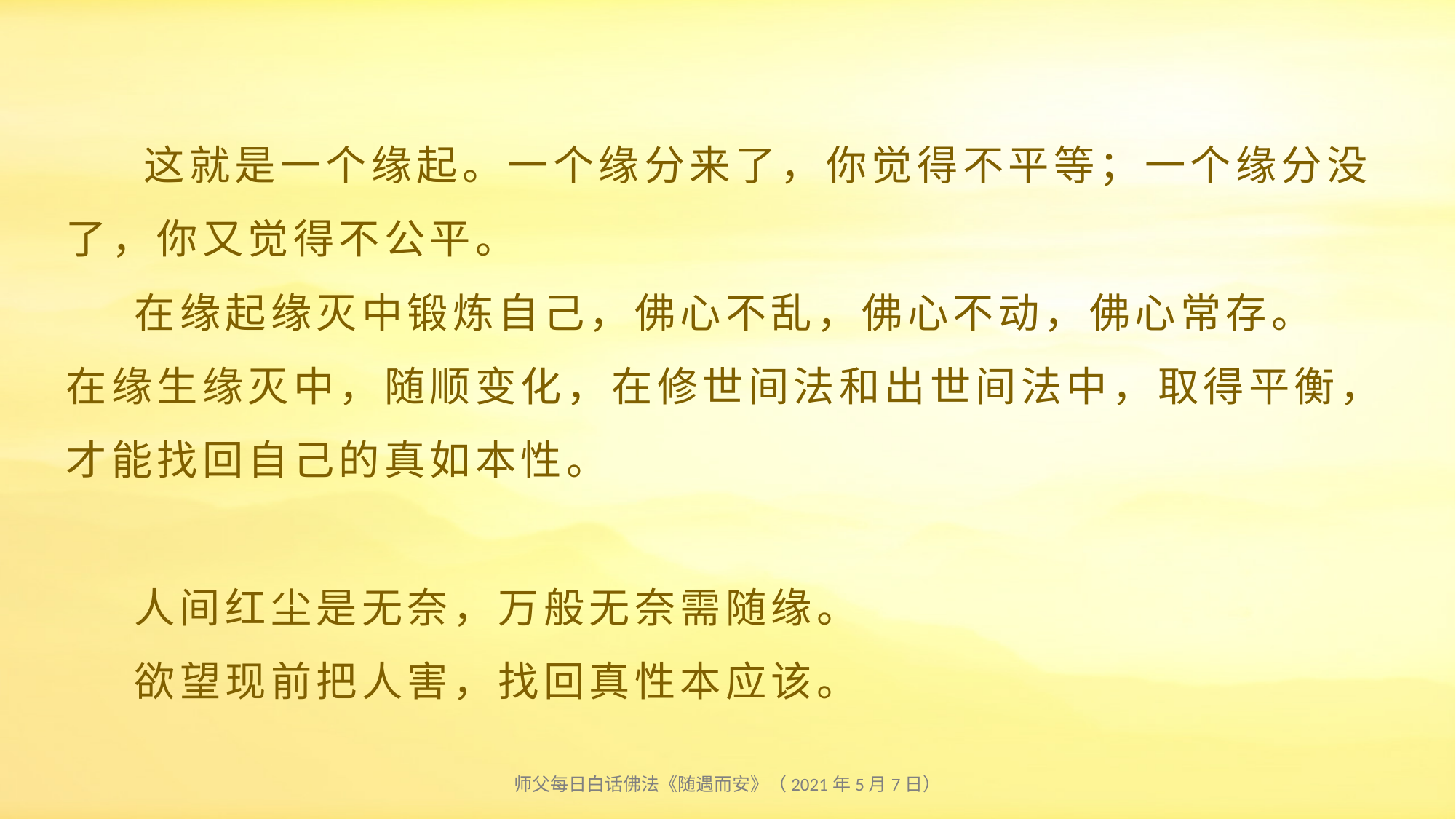

# 这就是一个缘起。一个缘分来了，你觉得不平等；一个缘分没了，你又觉得不公平。 在缘起缘灭中锻炼自己，佛心不乱，佛心不动，佛心常存。 在缘生缘灭中，随顺变化，在修世间法和出世间法中，取得平衡，才能找回自己的真如本性。 人间红尘是无奈，万般无奈需随缘。 欲望现前把人害，找回真性本应该。
师父每日白话佛法《随遇而安》（2021年5月7日）